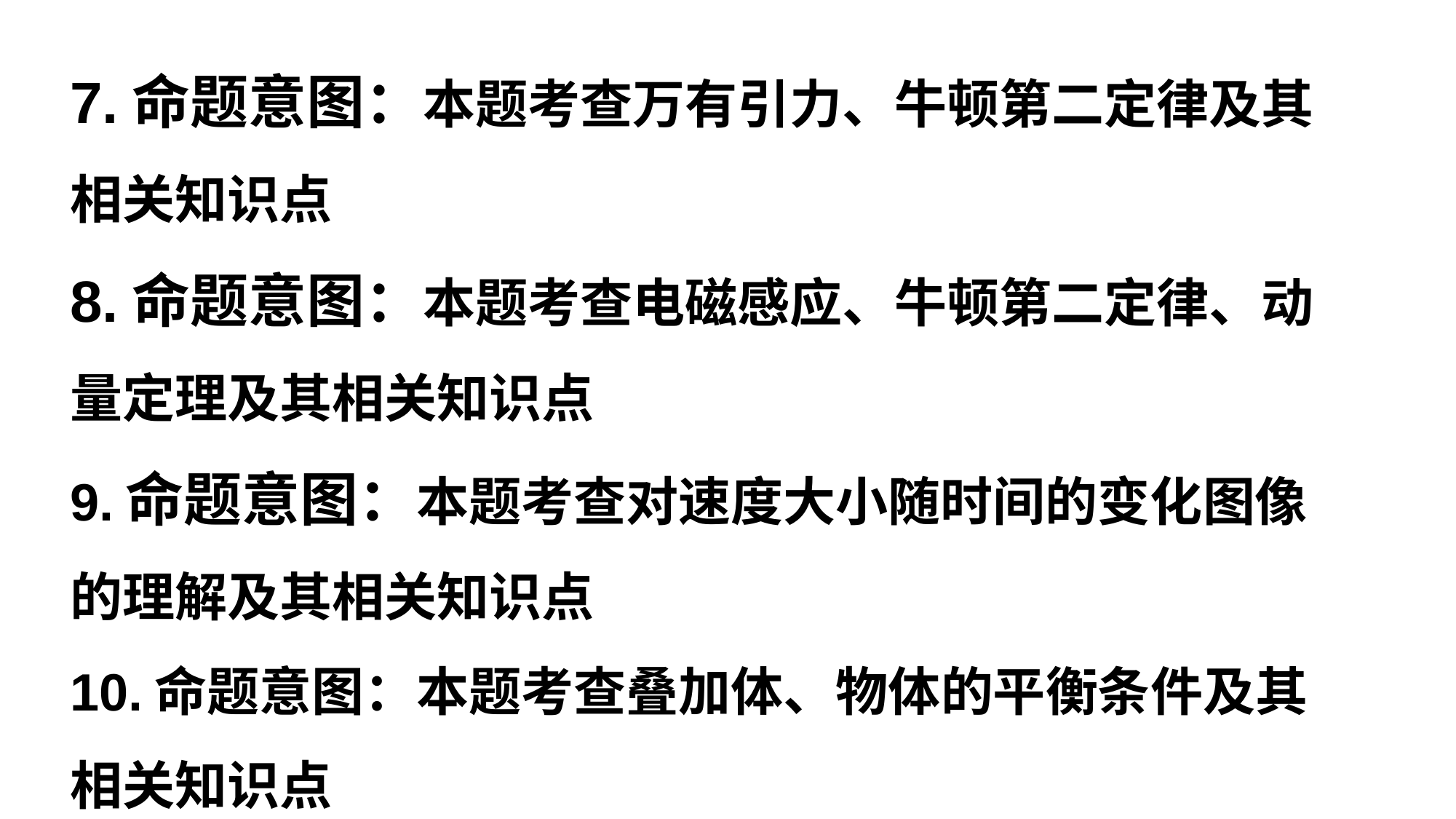

# 7.命题意图：本题考查万有引力、牛顿第二定律及其相关知识点 8.命题意图：本题考查电磁感应、牛顿第二定律、动量定理及其相关知识点 9.命题意图：本题考查对速度大小随时间的变化图像的理解及其相关知识点 10.命题意图：本题考查叠加体、物体的平衡条件及其相关知识点